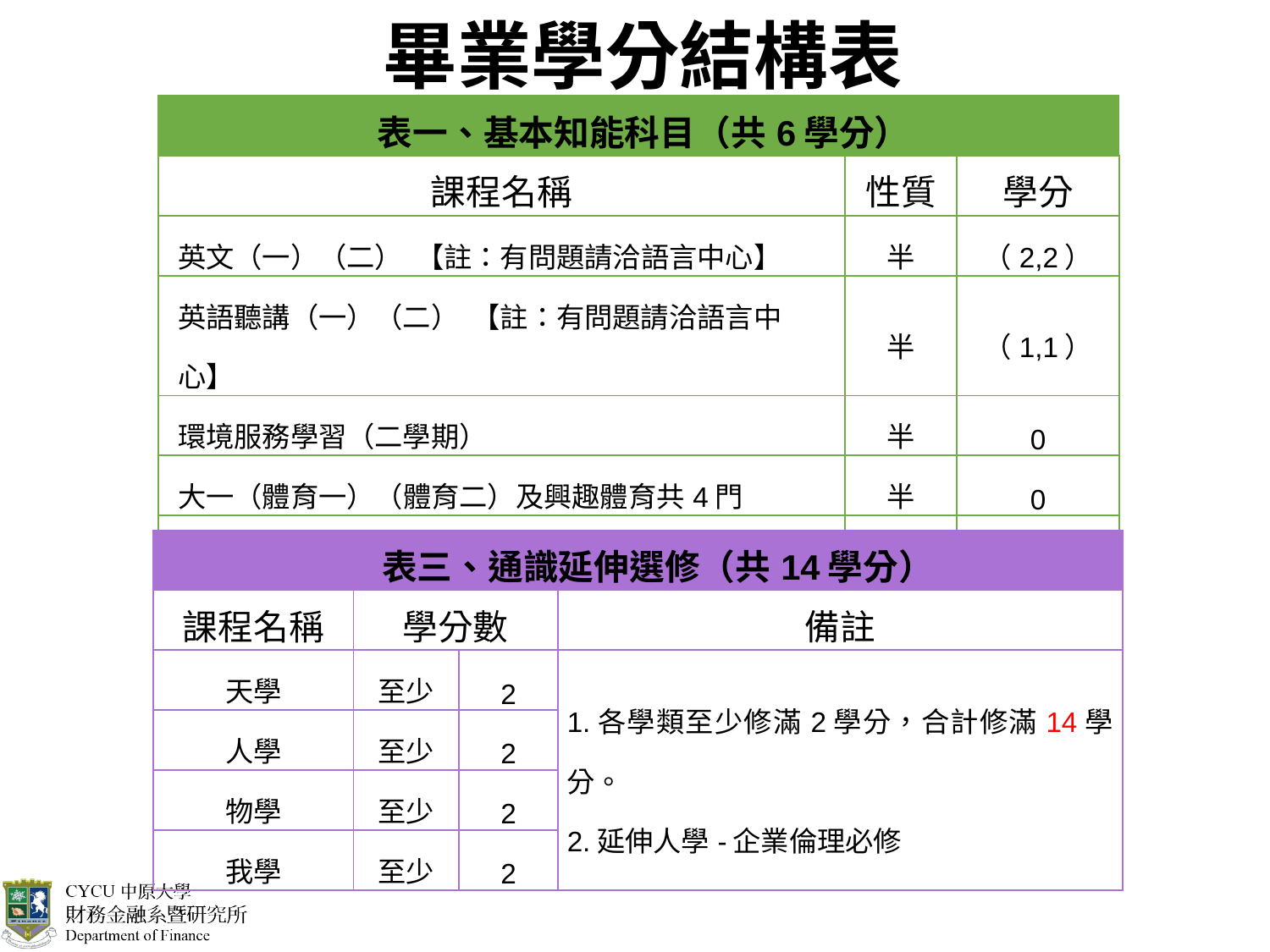

# 畢業學分結構表
| 表一、基本知能科目（共6學分） |  |  |
| --- | --- | --- |
| 課程名稱 | 性質 | 學分 |
| 英文（一）（二） 【註：有問題請洽語言中心】 | 半 | （2,2） |
| 英語聽講（一）（二） 【註：有問題請洽語言中心】 | 半 | （1,1） |
| 環境服務學習（二學期） | 半 | 0 |
| 大一（體育一）（體育二）及興趣體育共4門 | 半 | 0 |
| 合計 |  | 6 |
| 表三、通識延伸選修（共14學分） |  |  |  |
| --- | --- | --- | --- |
| 課程名稱 | 學分數 |  | 備註 |
| 天學 | 至少 | 2 | 1.各學類至少修滿2學分，合計修滿14學分。 2.延伸人學-企業倫理必修 |
| 人學 | 至少 | 2 |  |
| 物學 | 至少 | 2 |  |
| 我學 | 至少 | 2 |  |